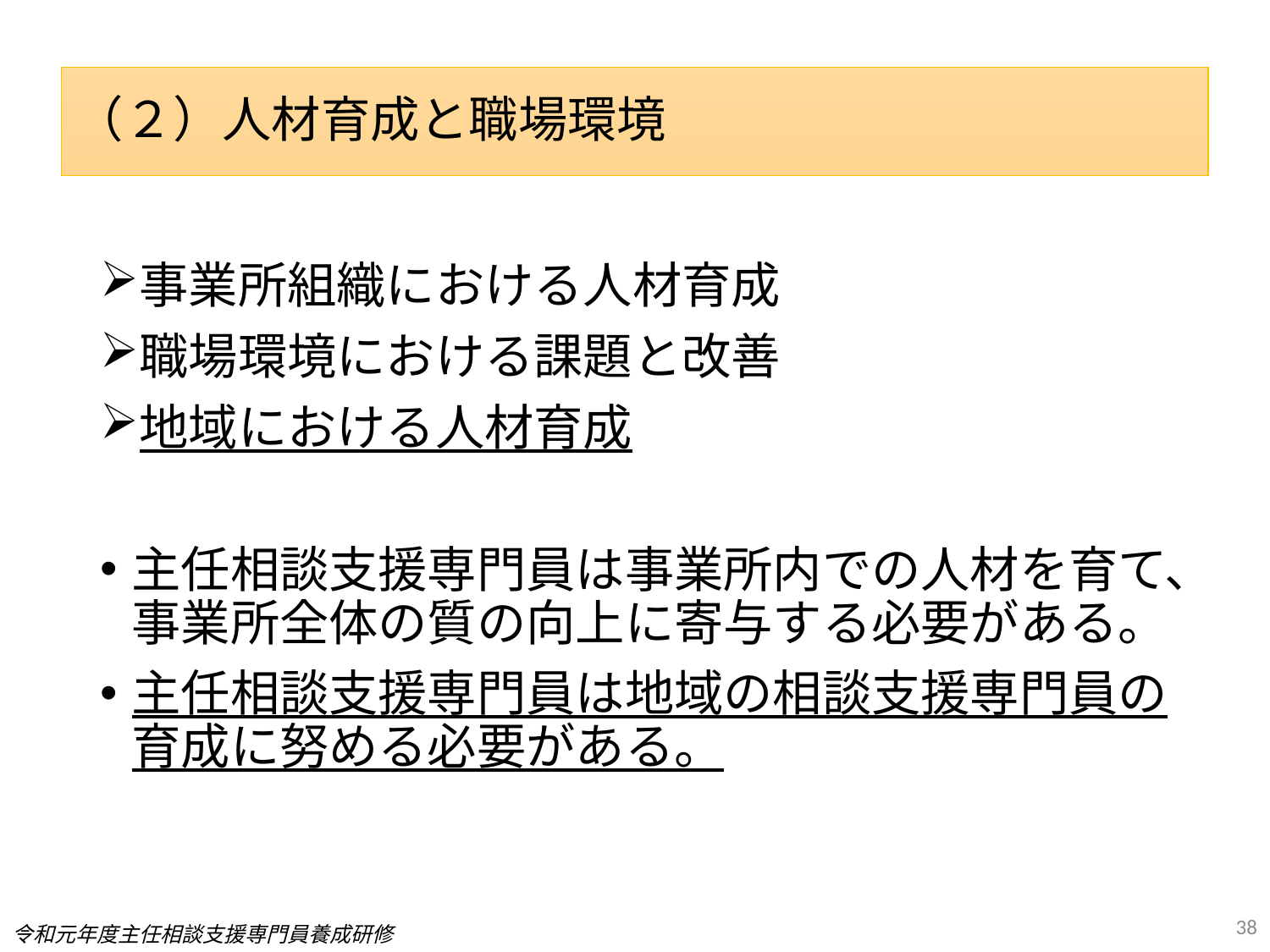

（２）人材育成と職場環境
事業所組織における人材育成
職場環境における課題と改善
地域における人材育成

主任相談支援専門員は事業所内での人材を育て、事業所全体の質の向上に寄与する必要がある。
主任相談支援専門員は地域の相談支援専門員の育成に努める必要がある。

38
令和元年度主任相談支援専門員養成研修